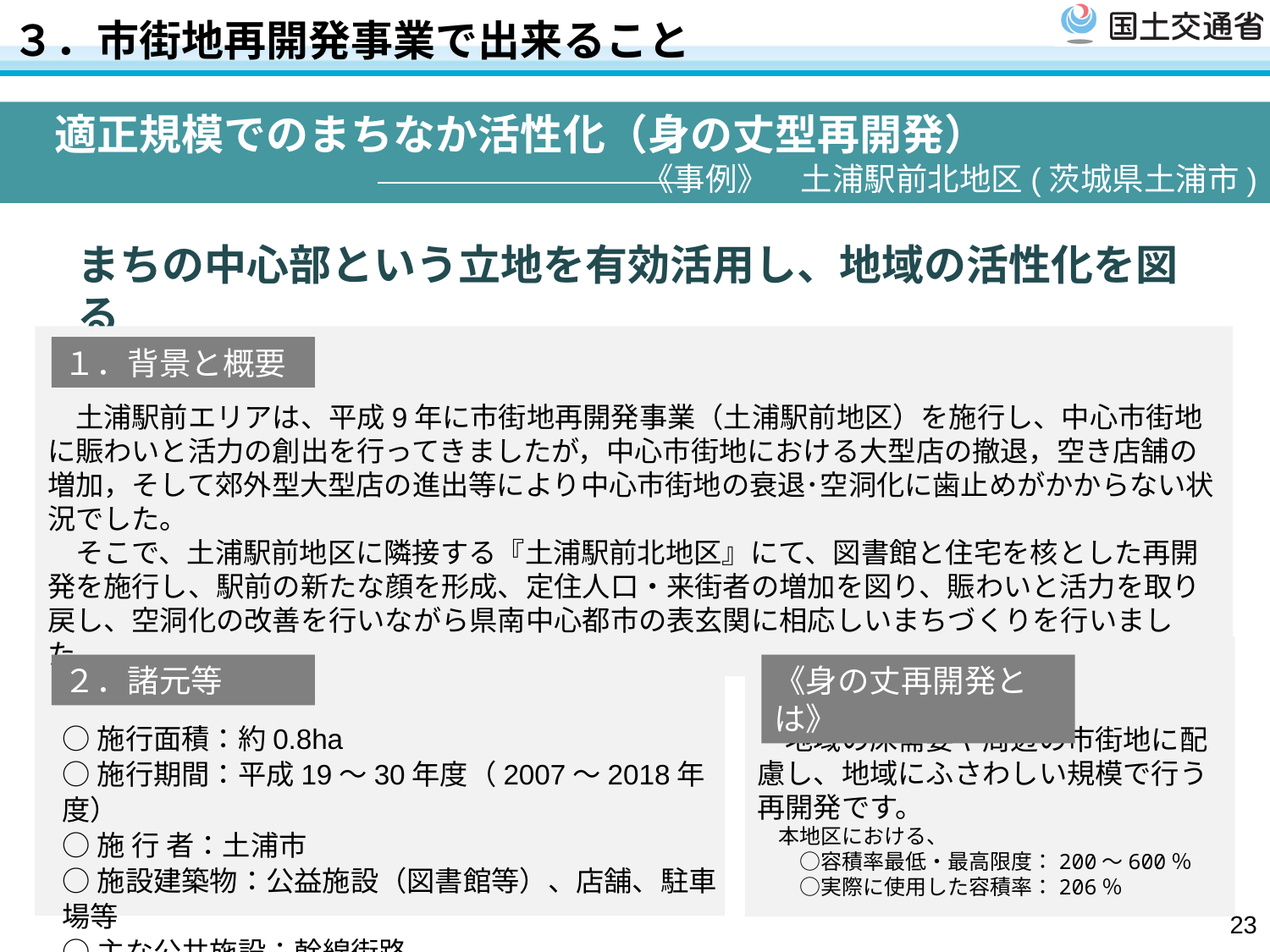

３．市街地再開発事業で出来ること
　適正規模でのまちなか活性化（身の丈型再開発）
《事例》　土浦駅前北地区(茨城県土浦市)
まちの中心部という立地を有効活用し、地域の活性化を図る

　土浦駅前エリアは、平成9年に市街地再開発事業（土浦駅前地区）を施行し、中心市街地に賑わいと活力の創出を行ってきましたが，中心市街地における大型店の撤退，空き店舗の増加，そして郊外型大型店の進出等により中心市街地の衰退･空洞化に歯止めがかからない状況でした。
　そこで、土浦駅前地区に隣接する『土浦駅前北地区』にて、図書館と住宅を核とした再開発を施行し、駅前の新たな顔を形成、定住人口・来街者の増加を図り、賑わいと活力を取り戻し、空洞化の改善を行いながら県南中心都市の表玄関に相応しいまちづくりを行いました。
１．背景と概要

　地域の床需要や周辺の市街地に配慮し、地域にふさわしい規模で行う再開発です。
　本地区における、
　　○容積率最低・最高限度：200～600％
　　○実際に使用した容積率：206％
２．諸元等
《身の丈再開発とは》
○施行面積：約0.8ha
○施行期間：平成19～30年度（2007～2018年度）
○施 行 者：土浦市
○施設建築物：公益施設（図書館等）、店舗、駐車場等
○主な公共施設：幹線街路
23